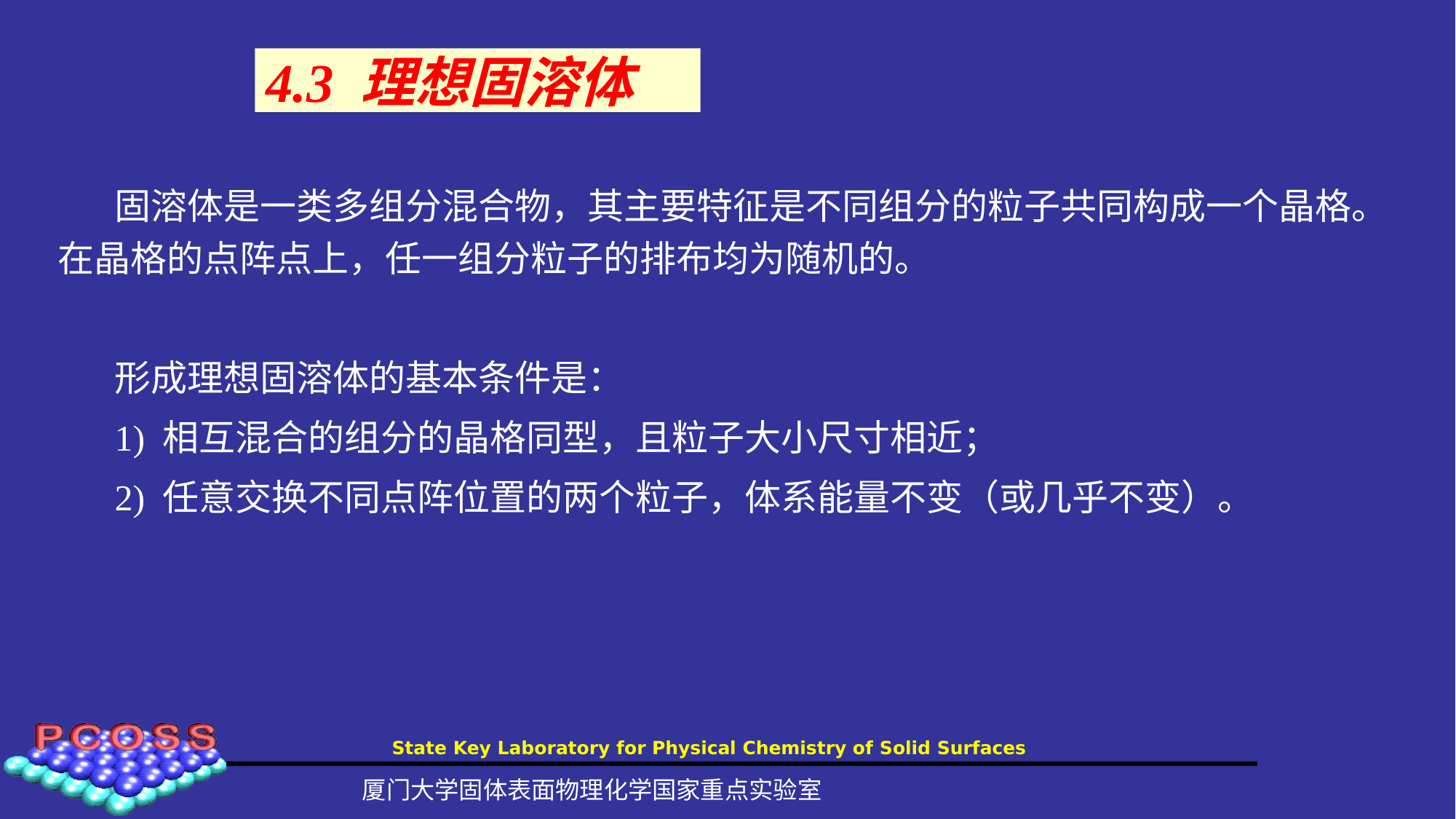

# 4.3 理想固溶体
固溶体是一类多组分混合物，其主要特征是不同组分的粒子共同构成一个晶格。在晶格的点阵点上，任一组分粒子的排布均为随机的。

形成理想固溶体的基本条件是：
1) 相互混合的组分的晶格同型，且粒子大小尺寸相近；
2) 任意交换不同点阵位置的两个粒子，体系能量不变（或几乎不变）。